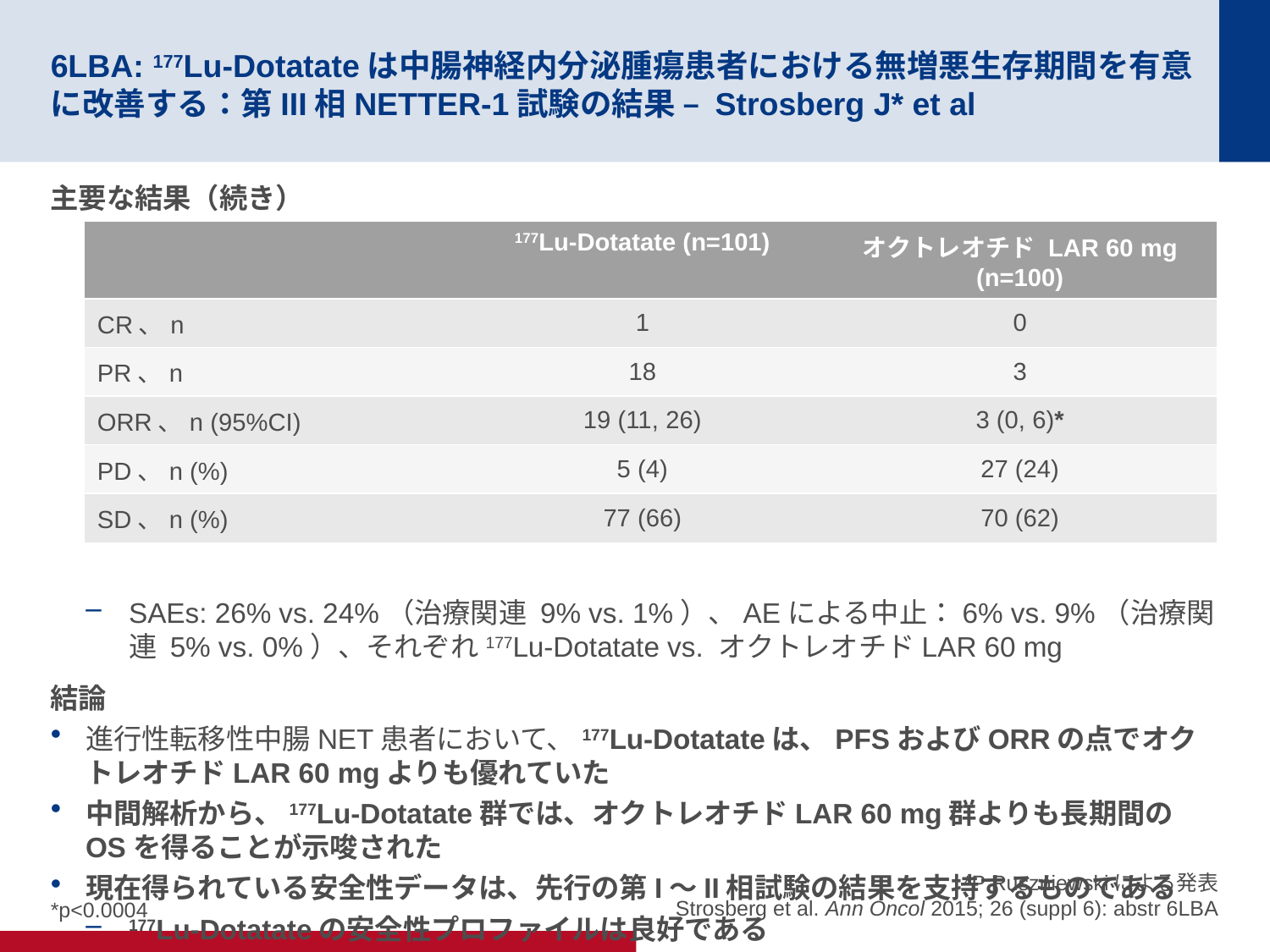

# 6LBA: 177Lu-Dotatateは中腸神経内分泌腫瘍患者における無増悪生存期間を有意に改善する：第III相NETTER-1試験の結果 – Strosberg J* et al
主要な結果（続き）

SAEs: 26% vs. 24%（治療関連 9% vs. 1%）、AEによる中止：6% vs. 9%（治療関連 5% vs. 0%）、それぞれ177Lu-Dotatate vs. オクトレオチドLAR 60 mg
結論
進行性転移性中腸NET患者において、177Lu-Dotatateは、PFSおよびORRの点でオクトレオチドLAR 60 mgよりも優れていた
中間解析から、177Lu-Dotatate群では、オクトレオチドLAR 60 mg群よりも長期間のOSを得ることが示唆された
現在得られている安全性データは、先行の第I～II相試験の結果を支持するものである
177Lu-Dotatateの安全性プロファイルは良好である
177Lu-Dotatateは、本患者集団における大きな進歩と考えられる

|  | 177Lu-Dotatate (n=101) | オクトレオチド LAR 60 mg (n=100) |
| --- | --- | --- |
| CR、n | 1 | 0 |
| PR、n | 18 | 3 |
| ORR、n (95%CI) | 19 (11, 26) | 3 (0, 6)\* |
| PD、n (%) | 5 (4) | 27 (24) |
| SD、n (%) | 77 (66) | 70 (62) |
*P Ruszniewskiによる発表
Strosberg et al. Ann Oncol 2015; 26 (suppl 6): abstr 6LBA
*p<0.0004